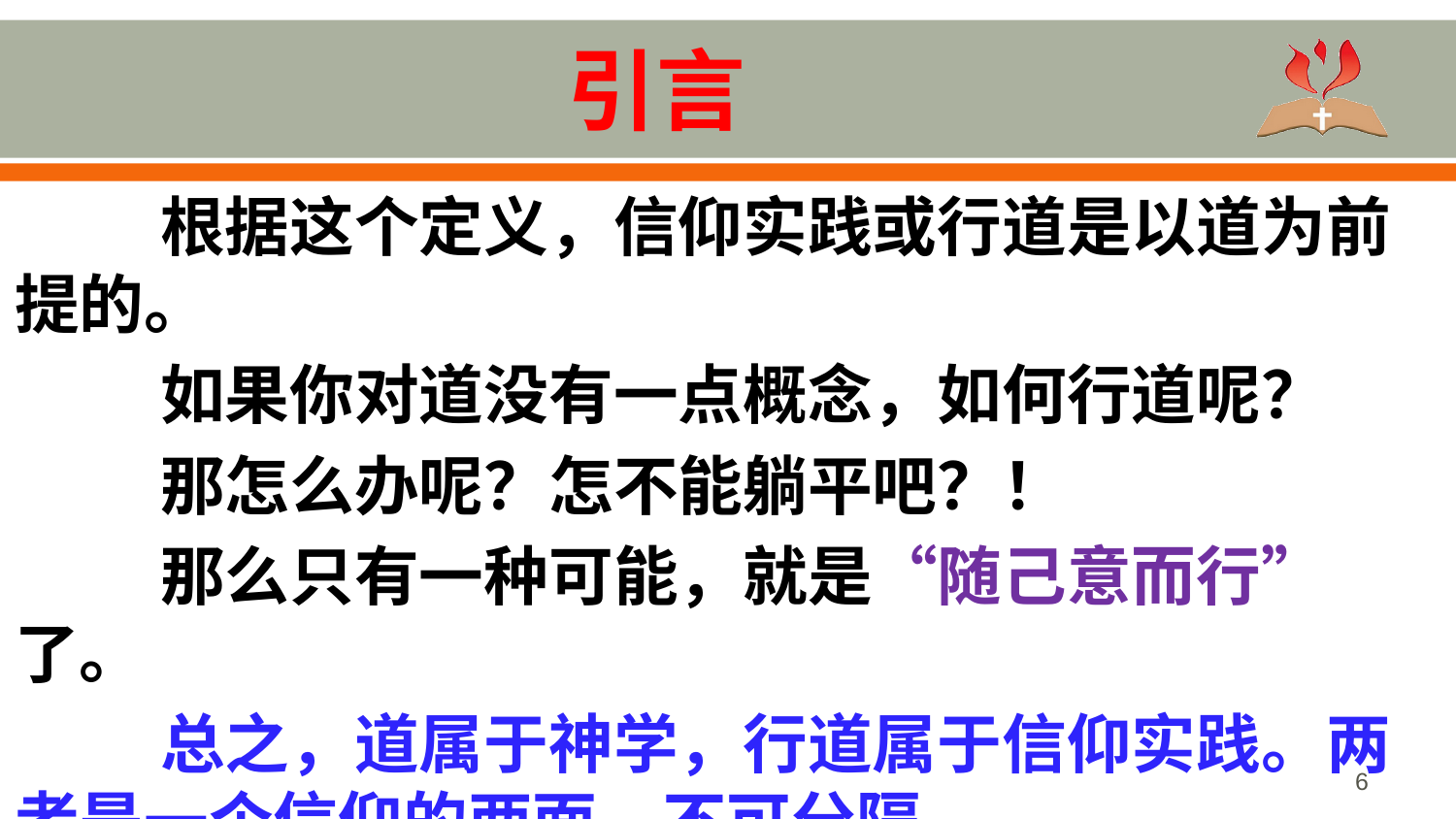

# 引言
	根据这个定义，信仰实践或行道是以道为前提的。
	如果你对道没有一点概念，如何行道呢？
	那怎么办呢？怎不能躺平吧？！
	那么只有一种可能，就是“随己意而行”了。
	总之，道属于神学，行道属于信仰实践。两者是一个信仰的两面、不可分隔。

6